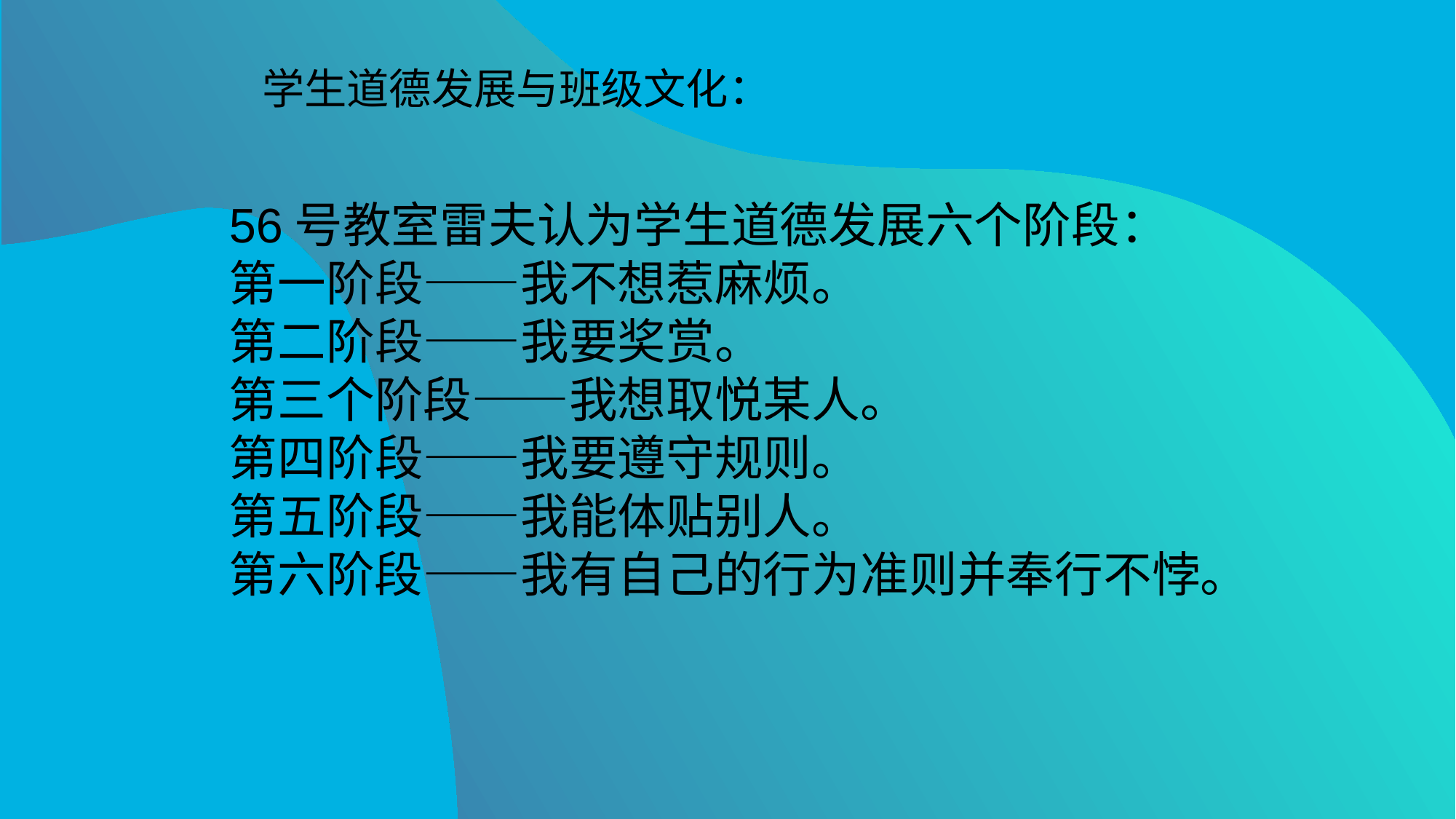

学生道德发展与班级文化：
56号教室雷夫认为学生道德发展六个阶段：
第一阶段——我不想惹麻烦。
第二阶段——我要奖赏。
第三个阶段——我想取悦某人。
第四阶段——我要遵守规则。
第五阶段——我能体贴别人。
第六阶段——我有自己的行为准则并奉行不悖。